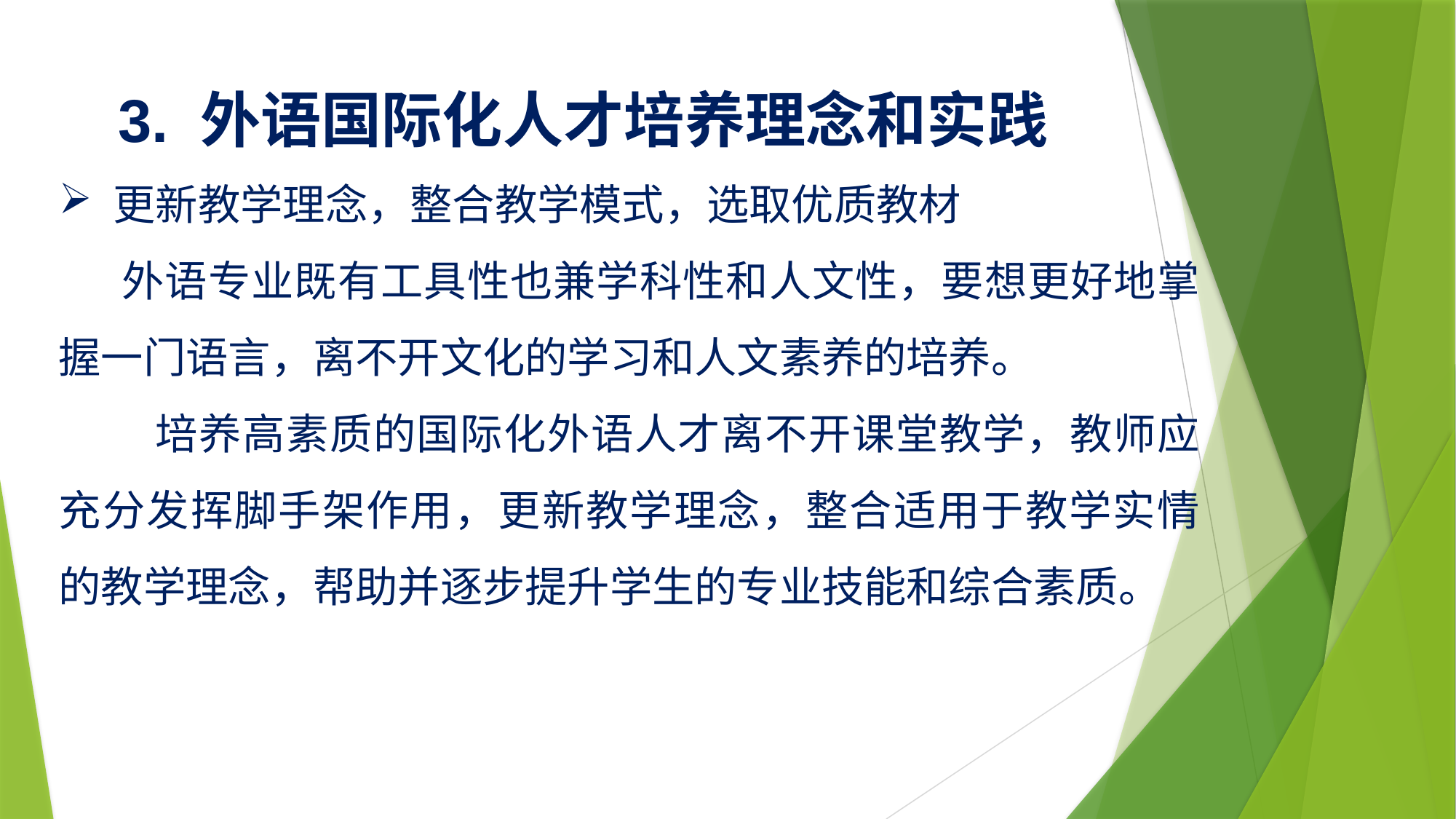

3. 外语国际化人才培养理念和实践
更新教学理念，整合教学模式，选取优质教材
      外语专业既有工具性也兼学科性和人文性，要想更好地掌握一门语言，离不开文化的学习和人文素养的培养。
        培养高素质的国际化外语人才离不开课堂教学，教师应充分发挥脚手架作用，更新教学理念，整合适用于教学实情的教学理念，帮助并逐步提升学生的专业技能和综合素质。